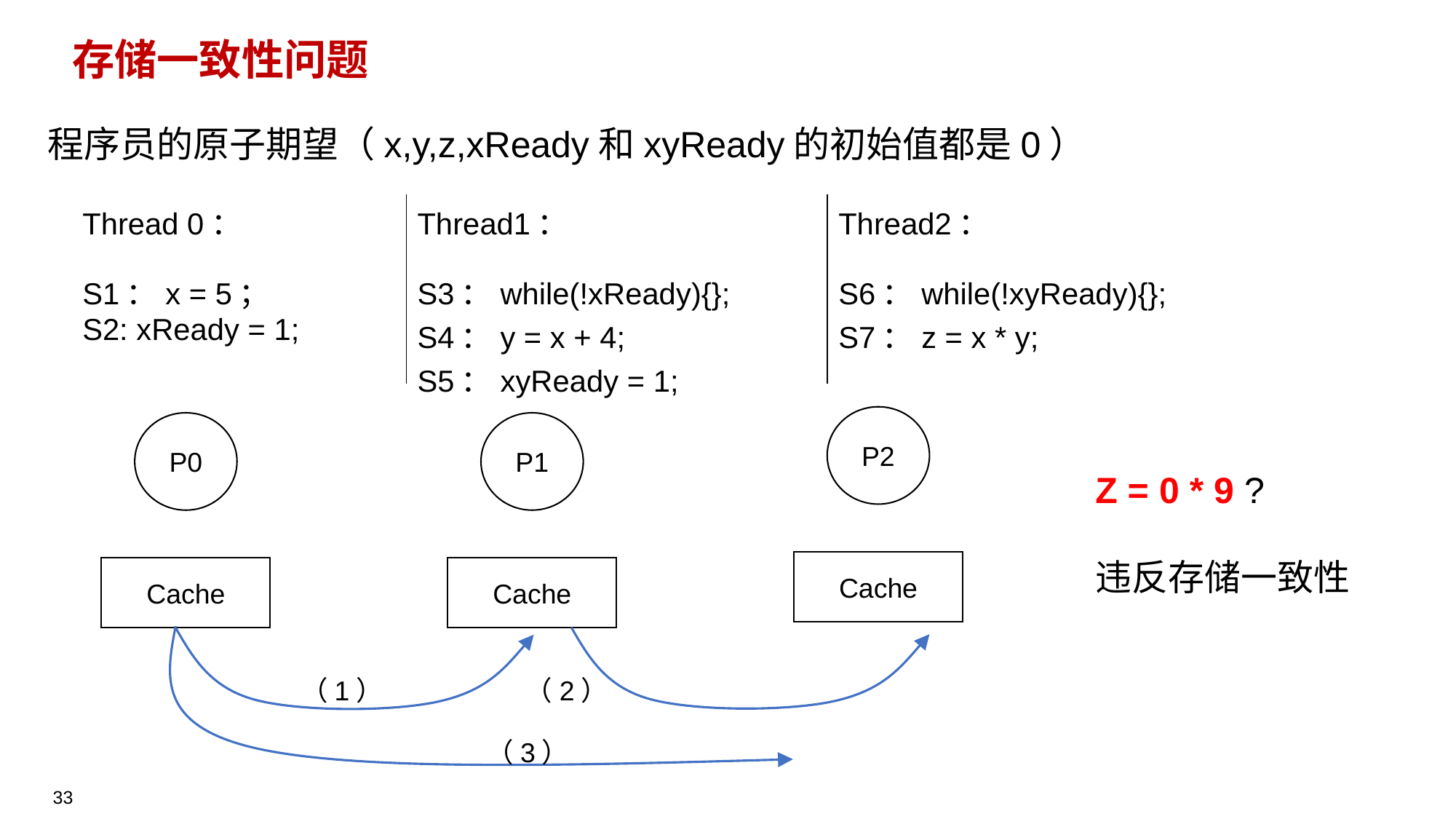

# 存储一致性问题
 程序员的原子期望（x,y,z,xReady和xyReady的初始值都是0）
| Thread 0： | Thread1： | Thread2： |
| --- | --- | --- |
| S1：x = 5； S2: xReady = 1; | S3：while(!xReady){}; S4：y = x + 4; S5：xyReady = 1; | S6：while(!xyReady){}; S7：z = x \* y; |
P2
P0
P1
Z = 0 * 9 ?

违反存储一致性
Cache
Cache
Cache

（1）                       （2）
（3）